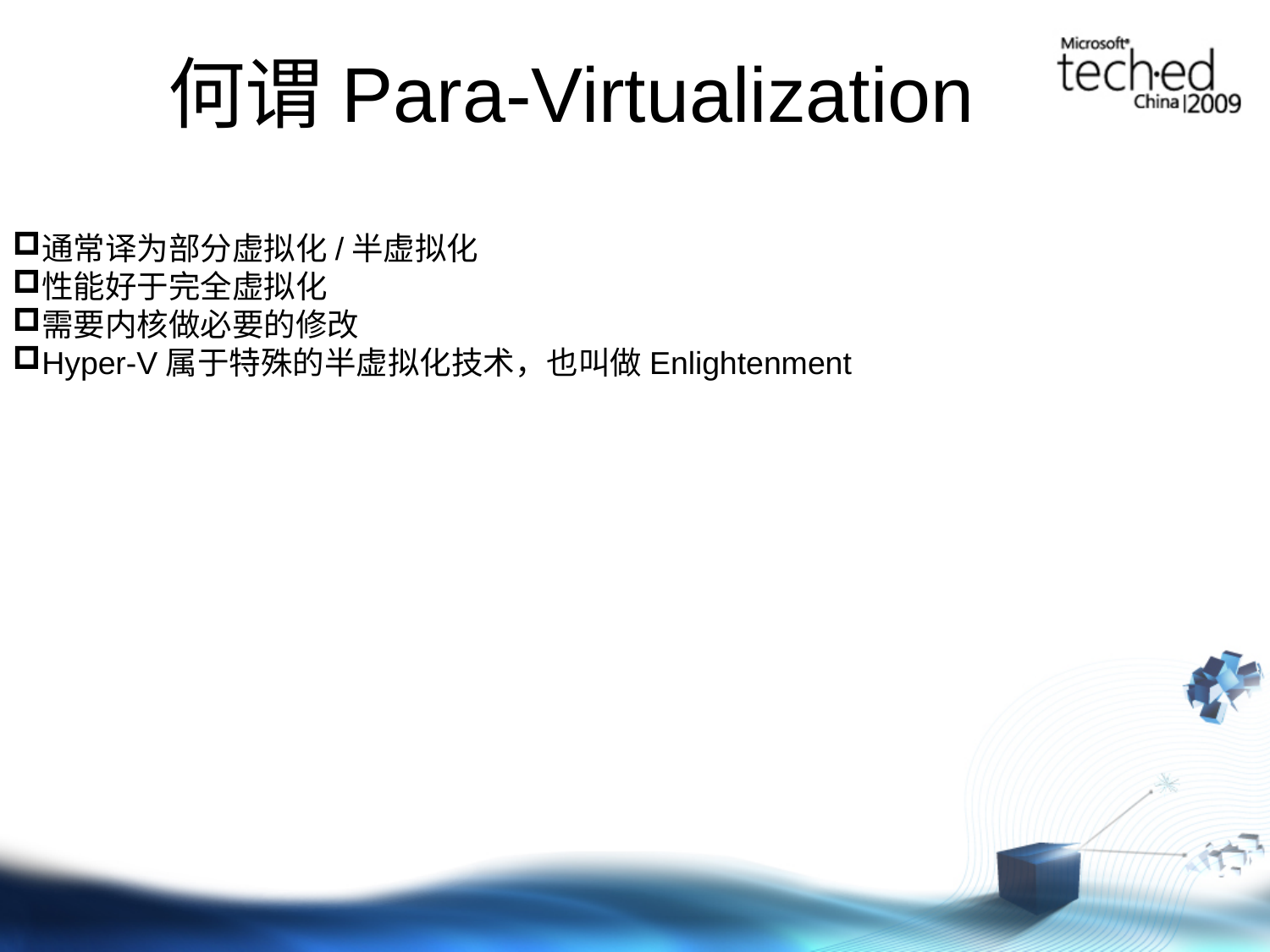

何谓Para-Virtualization
通常译为部分虚拟化/半虚拟化
性能好于完全虚拟化
需要内核做必要的修改
Hyper-V属于特殊的半虚拟化技术，也叫做Enlightenment